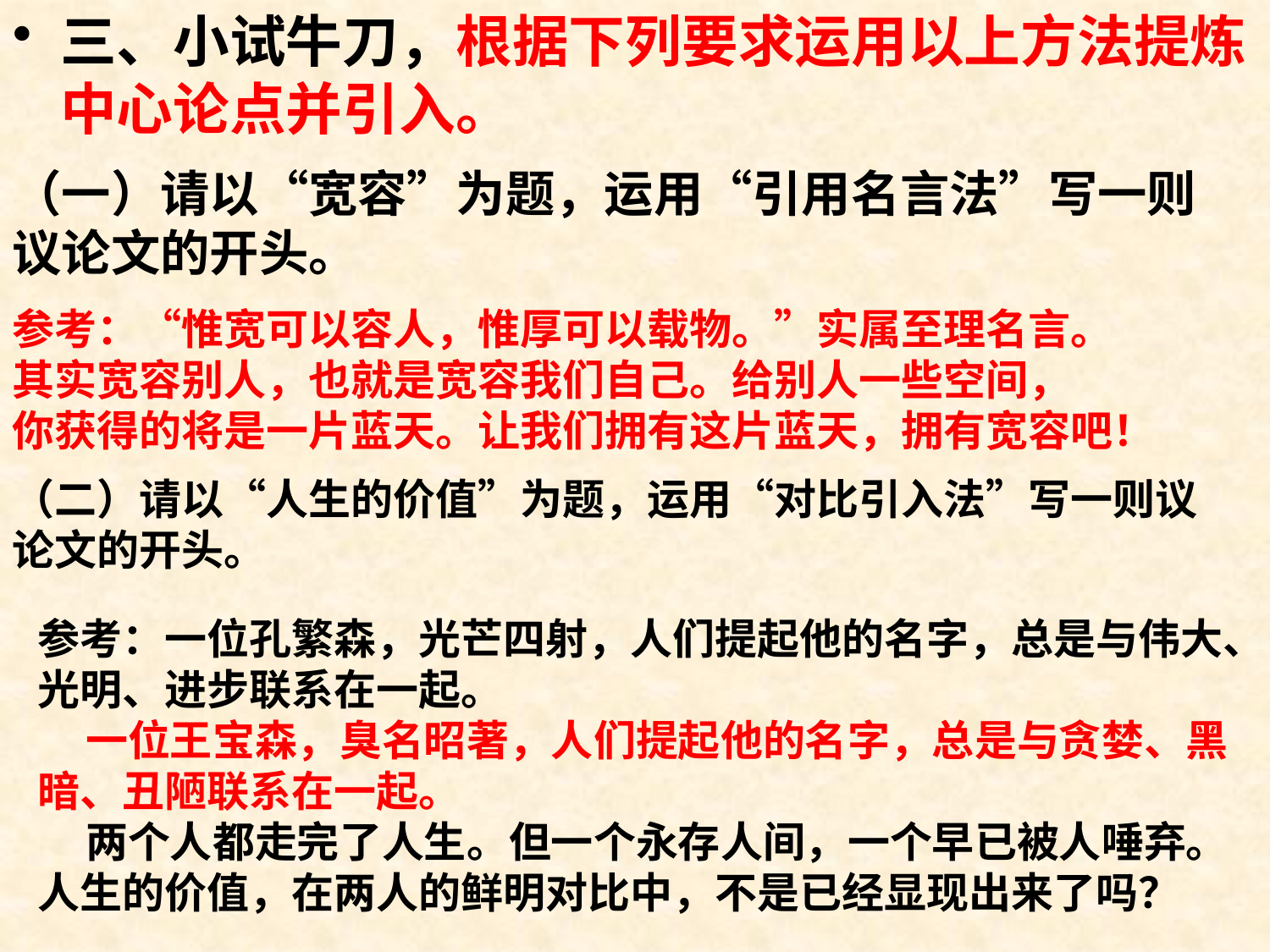

三、小试牛刀，根据下列要求运用以上方法提炼中心论点并引入。
（一）请以“宽容”为题，运用“引用名言法”写一则议论文的开头。
参考：“惟宽可以容人，惟厚可以载物。”实属至理名言。
其实宽容别人，也就是宽容我们自己。给别人一些空间，
你获得的将是一片蓝天。让我们拥有这片蓝天，拥有宽容吧！

（二）请以“人生的价值”为题，运用“对比引入法”写一则议论文的开头。

参考：一位孔繁森，光芒四射，人们提起他的名字，总是与伟大、光明、进步联系在一起。
    一位王宝森，臭名昭著，人们提起他的名字，总是与贪婪、黑暗、丑陋联系在一起。
    两个人都走完了人生。但一个永存人间，一个早已被人唾弃。人生的价值，在两人的鲜明对比中，不是已经显现出来了吗？